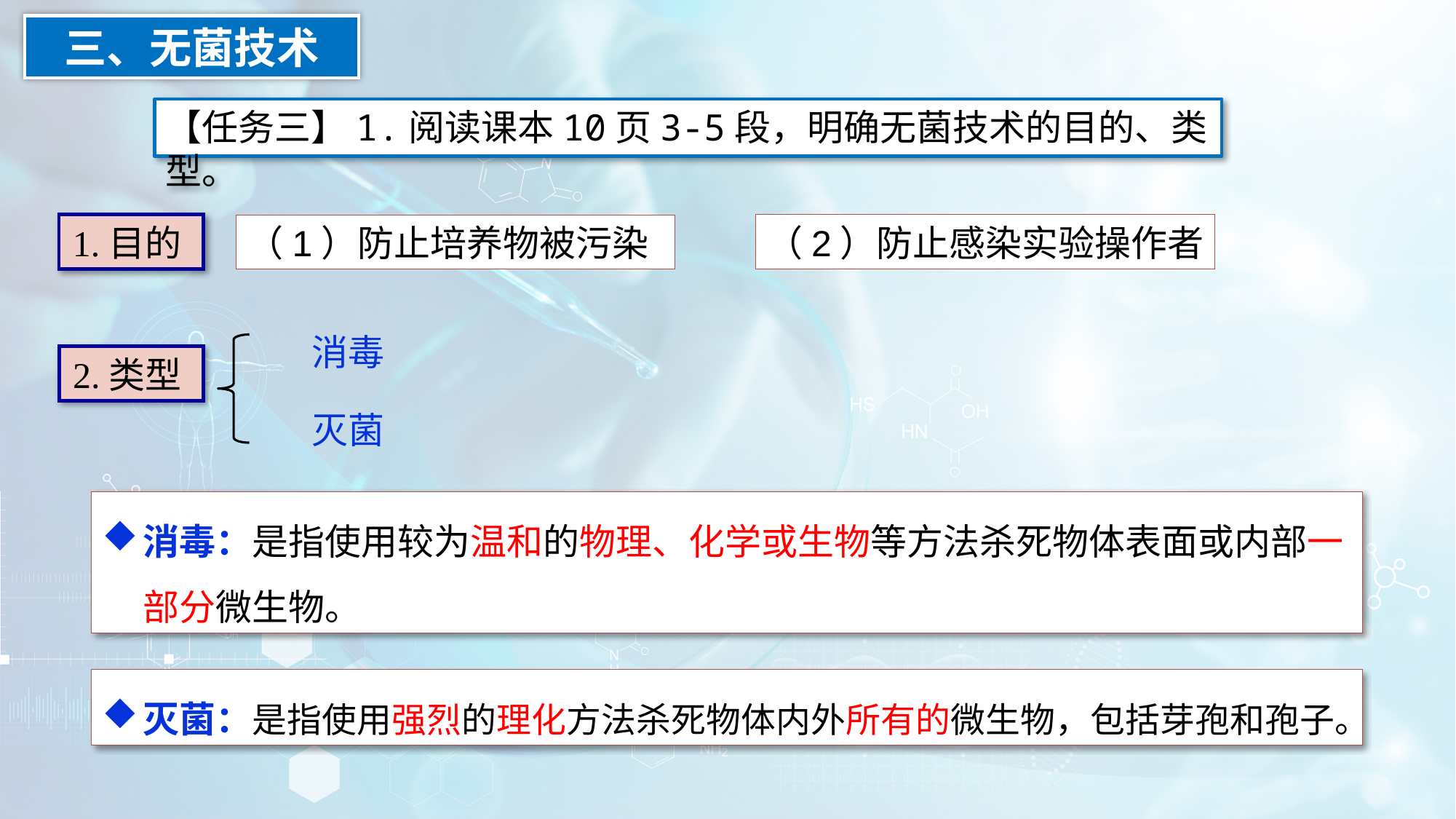

三、无菌技术
【任务三】1.阅读课本10页3-5段，明确无菌技术的目的、类型。
（2）防止感染实验操作者
（1）防止培养物被污染
1.目的
消毒

2.类型
灭菌
消毒：是指使用较为温和的物理、化学或生物等方法杀死物体表面或内部一部分微生物。
灭菌：是指使用强烈的理化方法杀死物体内外所有的微生物，包括芽孢和孢子。